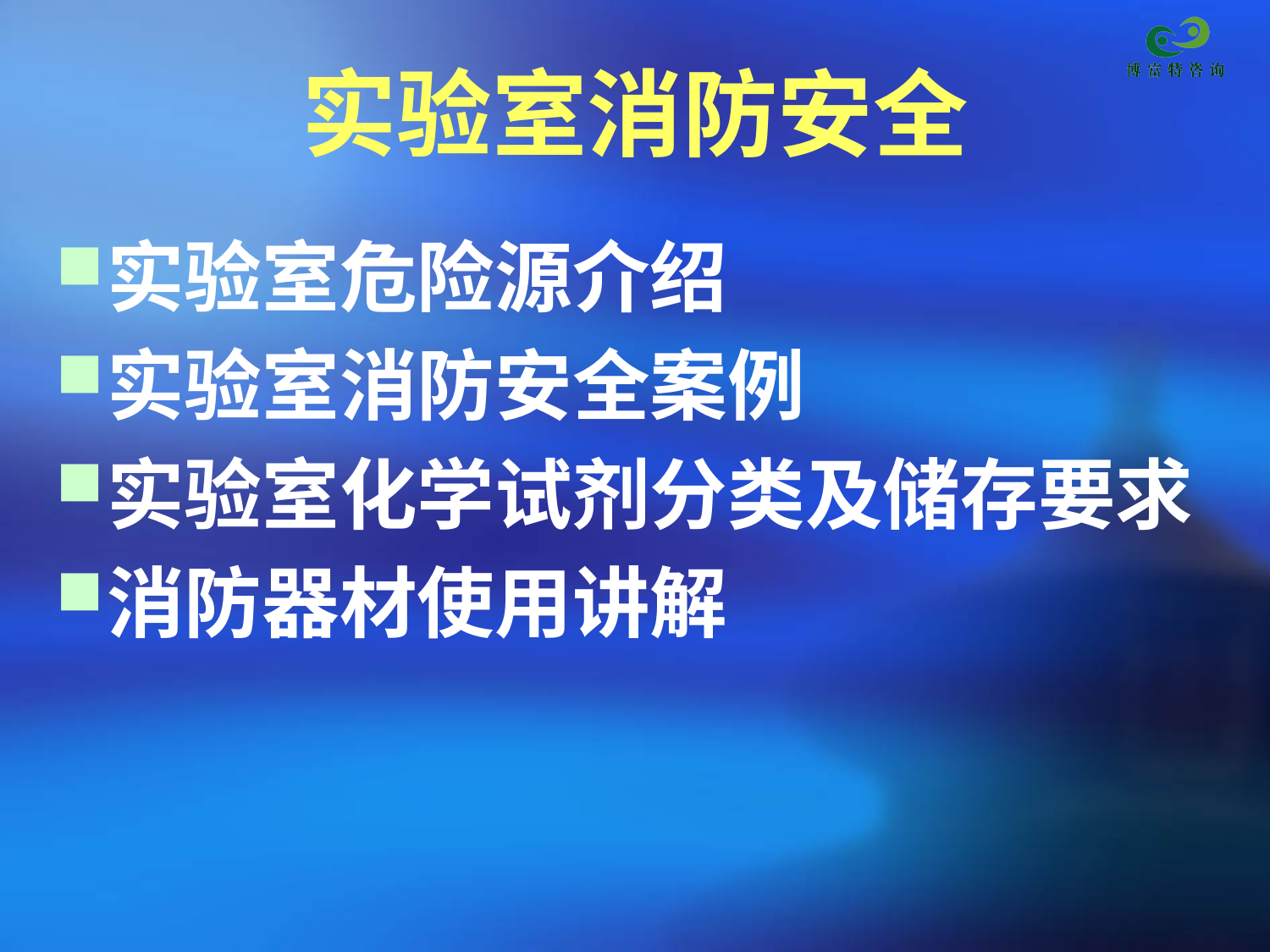

# 实验室消防安全
实验室危险源介绍
实验室消防安全案例
实验室化学试剂分类及储存要求
消防器材使用讲解